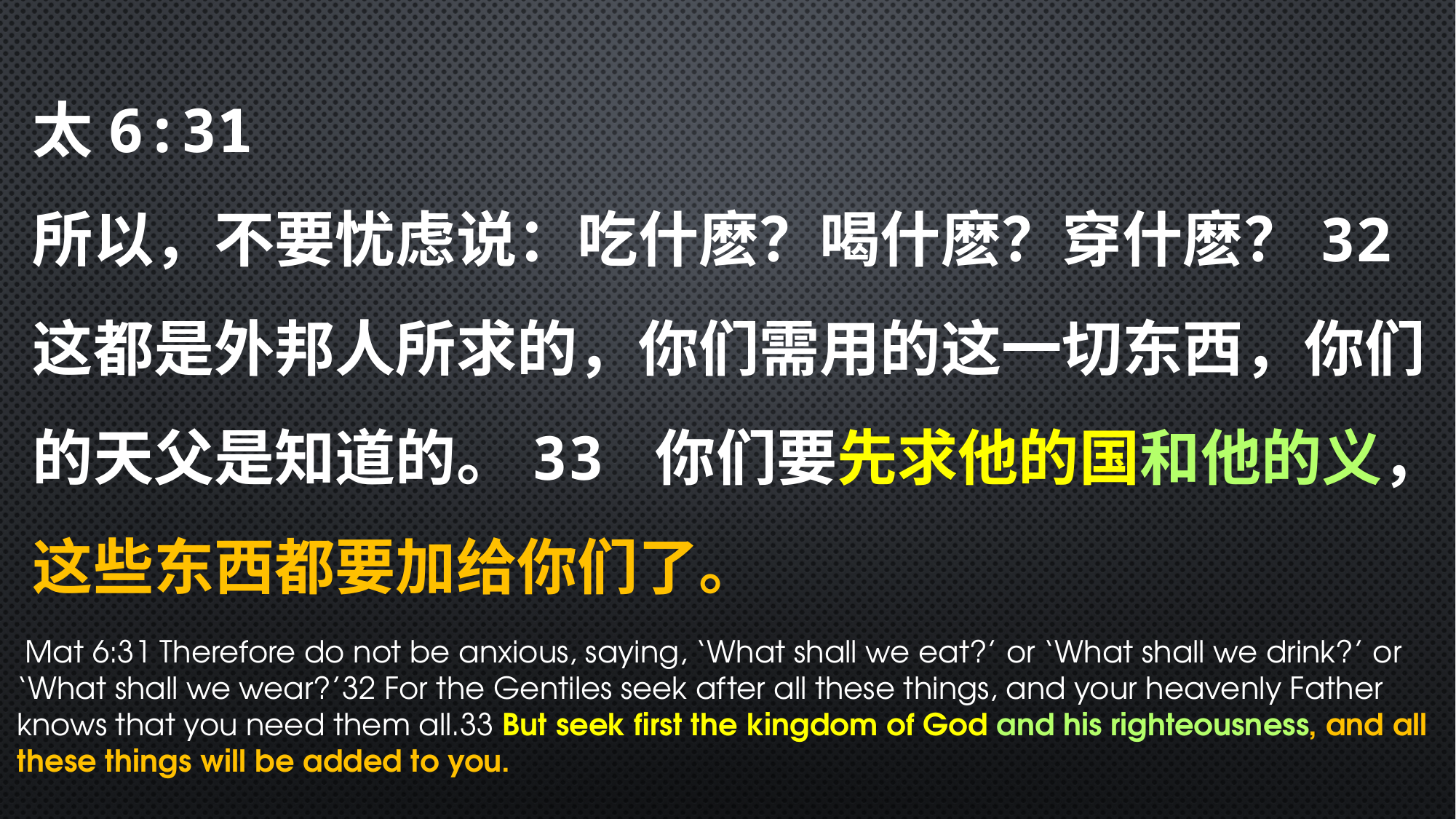

太6:31
所以，不要忧虑说：吃什麽？喝什麽？穿什麽？32 这都是外邦人所求的，你们需用的这一切东西，你们的天父是知道的。33 你们要先求他的国和他的义，这些东西都要加给你们了。

 Mat 6:31 Therefore do not be anxious, saying, ‘What shall we eat?’ or ‘What shall we drink?’ or ‘What shall we wear?’32 For the Gentiles seek after all these things, and your heavenly Father knows that you need them all.33 But seek first the kingdom of God and his righteousness, and all these things will be added to you.